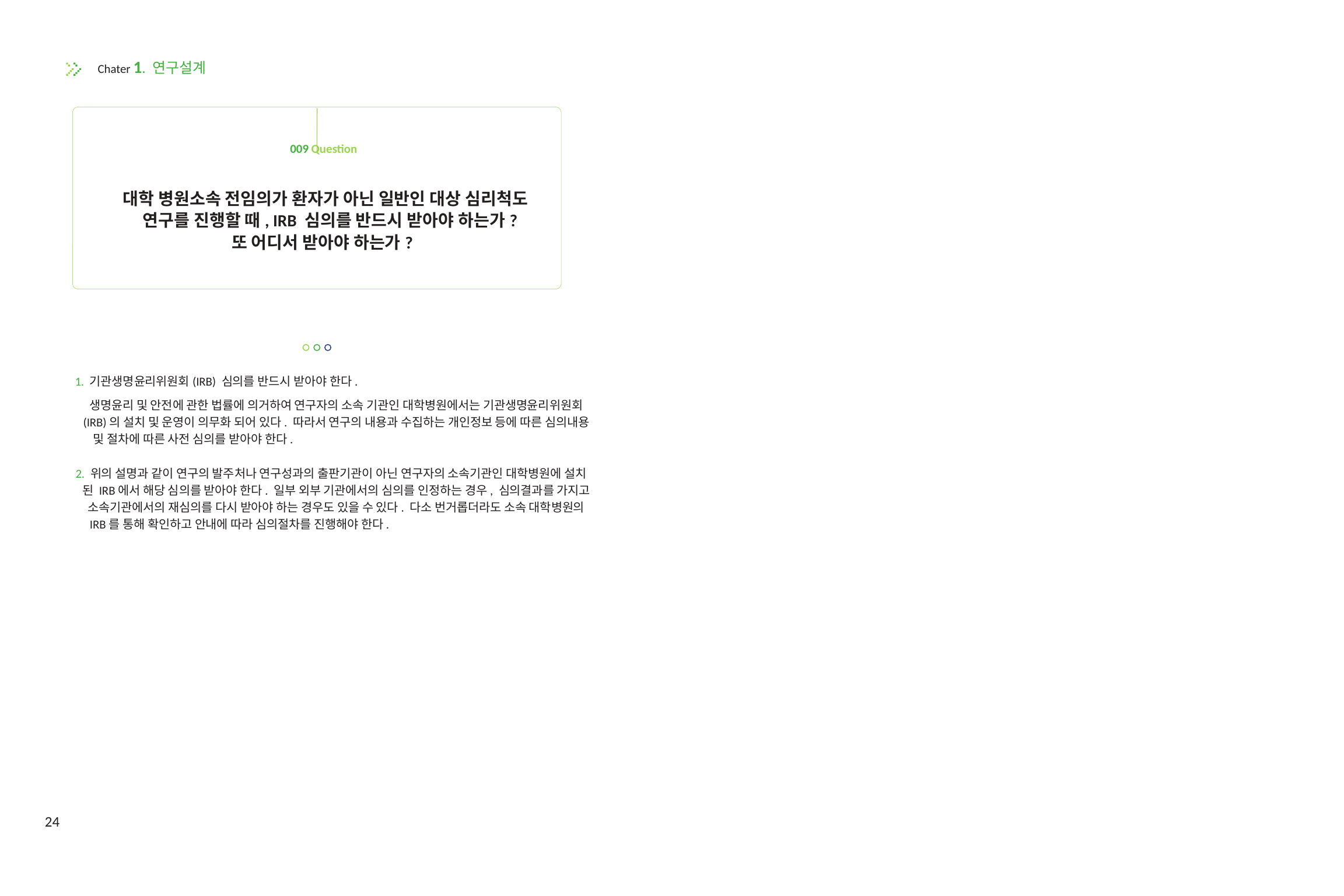

Chater 1. 연구설계

009 Question

대학 병원소속 전임의가 환자가 아닌 일반인 대상 심리척도
연구를 진행할 때, IRB 심의를 반드시 받아야 하는가?
또 어디서 받아야 하는가?

1. 기관생명윤리위원회(IRB) 심의를 반드시 받아야 한다.
생명윤리 및 안전에 관한 법률에 의거하여 연구자의 소속 기관인 대학병원에서는 기관생명윤리위원회
(IRB)의 설치 및 운영이 의무화 되어 있다. 따라서 연구의 내용과 수집하는 개인정보 등에 따른 심의내용
및 절차에 따른 사전 심의를 받아야 한다.
2. 위의 설명과 같이 연구의 발주처나 연구성과의 출판기관이 아닌 연구자의 소속기관인 대학병원에 설치
된 IRB에서 해당 심의를 받아야 한다. 일부 외부 기관에서의 심의를 인정하는 경우, 심의결과를 가지고
소속기관에서의 재심의를 다시 받아야 하는 경우도 있을 수 있다. 다소 번거롭더라도 소속 대학병원의
IRB를 통해 확인하고 안내에 따라 심의절차를 진행해야 한다.
24